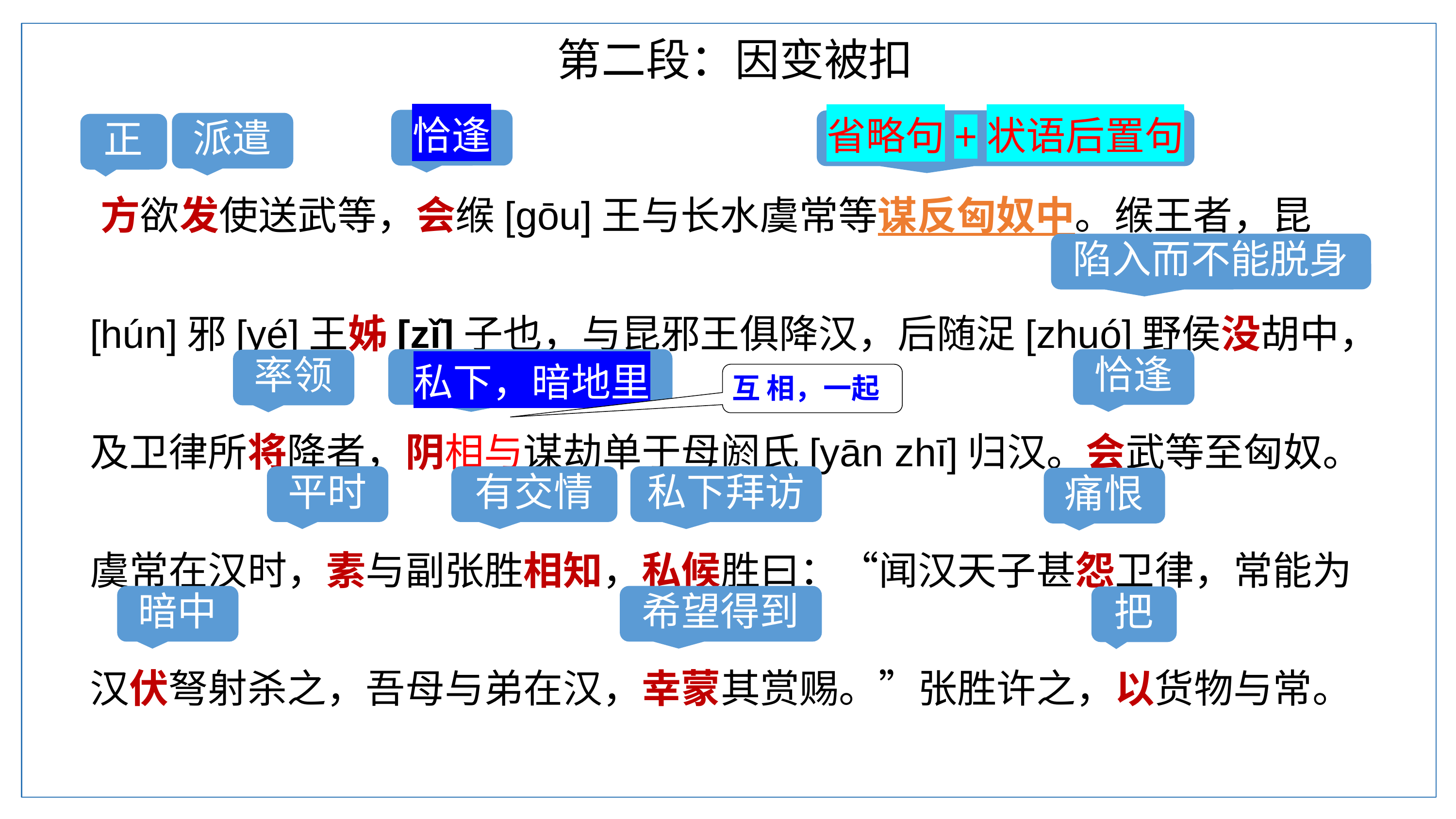

第二段：因变被扣
恰逢

省略句+状语后置句

派遣

正

方欲发使送武等，会缑[gōu]王与长水虞常等谋反匈奴中。缑王者，昆[hún]邪[yé]王姊[zǐ]子也，与昆邪王俱降汉，后随浞[zhuó]野侯没胡中，及卫律所将降者，阴相与谋劫单于母阏氏[yān zhī]归汉。会武等至匈奴。虞常在汉时，素与副张胜相知，私候胜曰：“闻汉天子甚怨卫律，常能为汉伏弩射杀之，吾母与弟在汉，幸蒙其赏赐。”张胜许之，以货物与常。
陷入而不能脱身

恰逢

率领

私下，暗地里
互 相，一起
平时

有交情

私下拜访

痛恨

希望得到

暗中

把